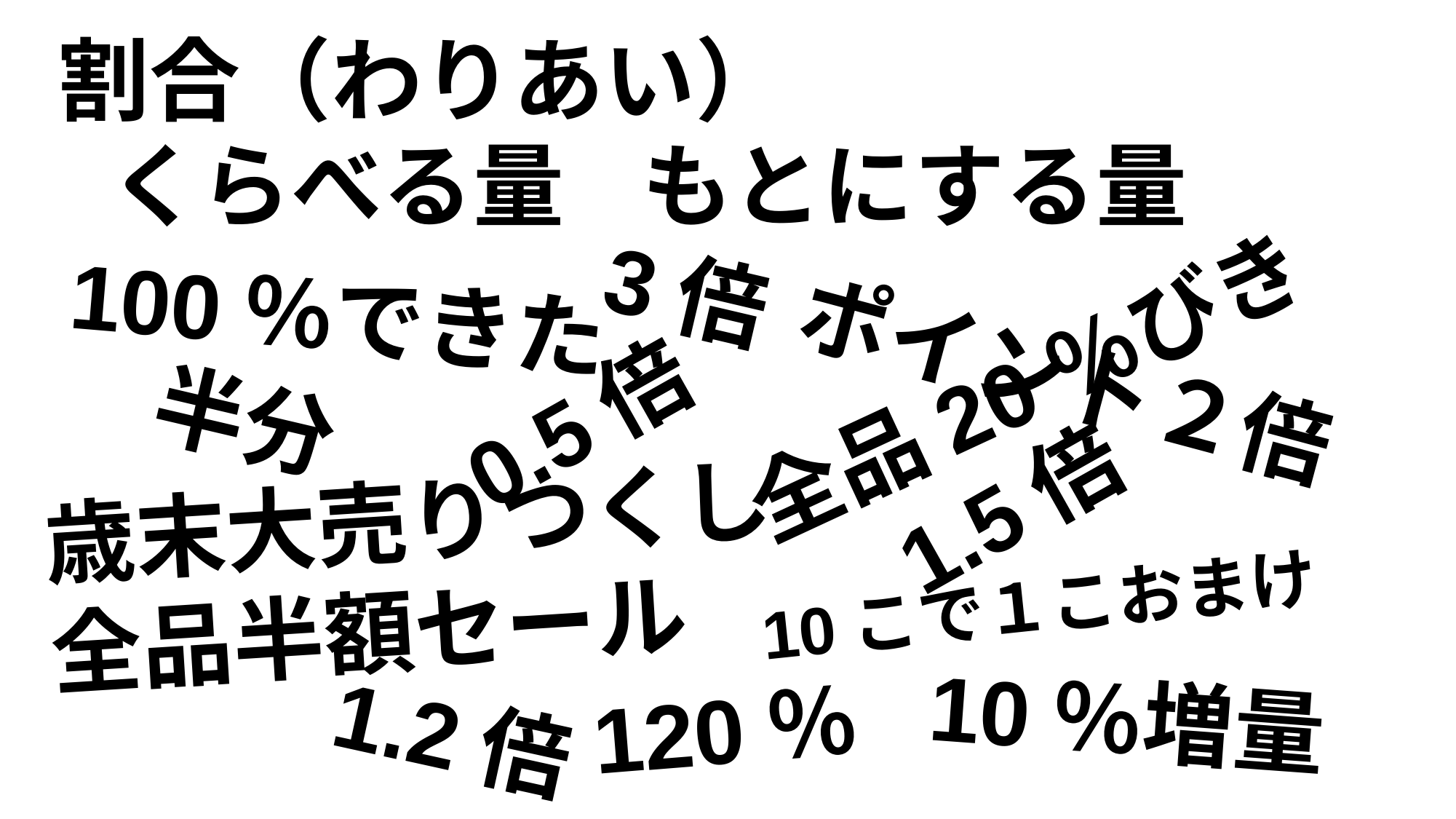

割合（わりあい）
くらべる量
もとにする量
3倍
100％できた
ポイント２倍
全品20％びき
半分
0.5倍
1.5倍
歳末大売りつくし
全品半額セール
10こで１こおまけ
10％増量
120％
1.2倍